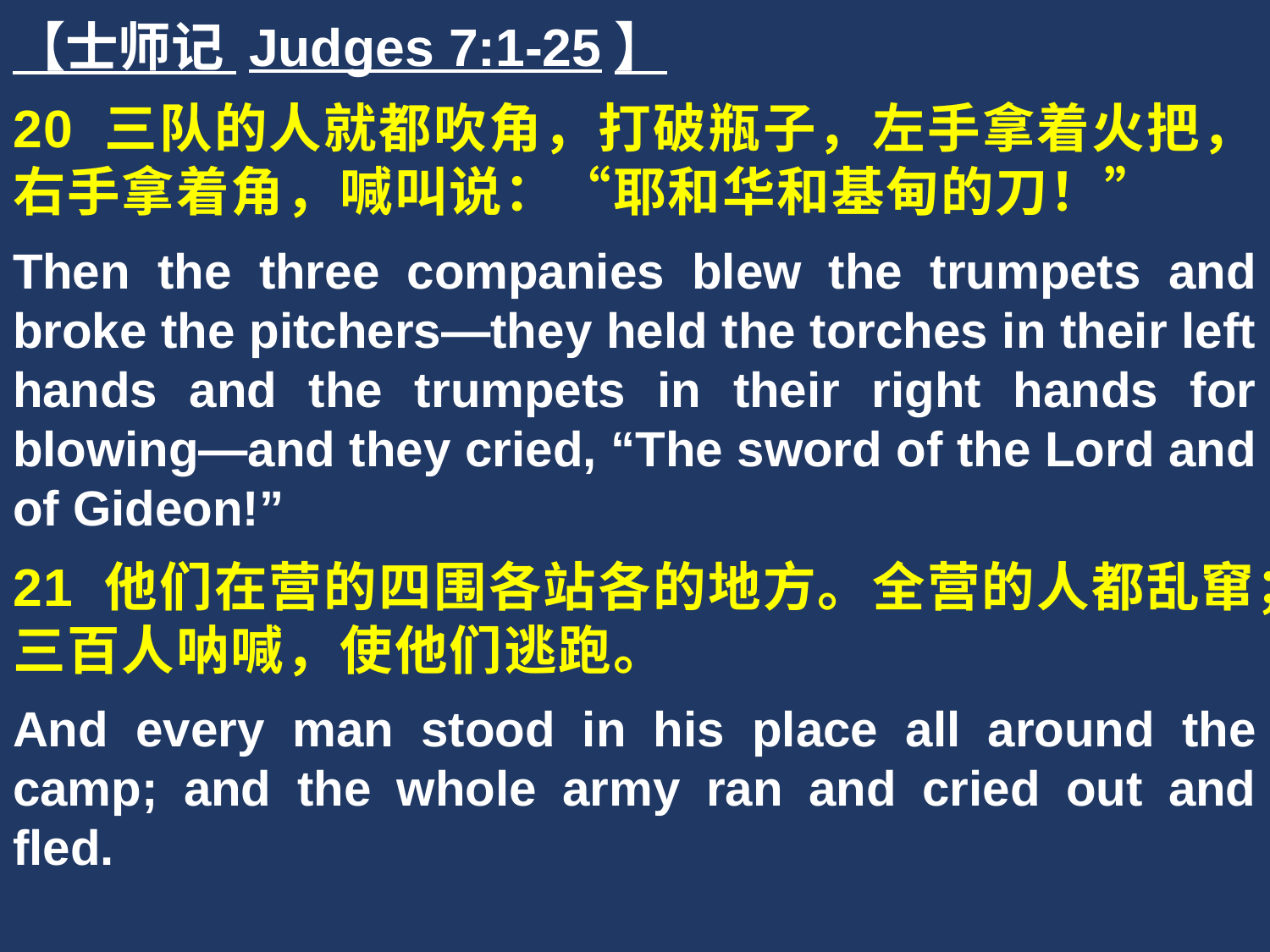

【士师记 Judges 7:1-25】
20 三队的人就都吹角，打破瓶子，左手拿着火把，右手拿着角，喊叫说：“耶和华和基甸的刀！”
Then the three companies blew the trumpets and broke the pitchers—they held the torches in their left hands and the trumpets in their right hands for blowing—and they cried, “The sword of the Lord and of Gideon!”
21 他们在营的四围各站各的地方。全营的人都乱窜；三百人呐喊，使他们逃跑。
And every man stood in his place all around the camp; and the whole army ran and cried out and fled.